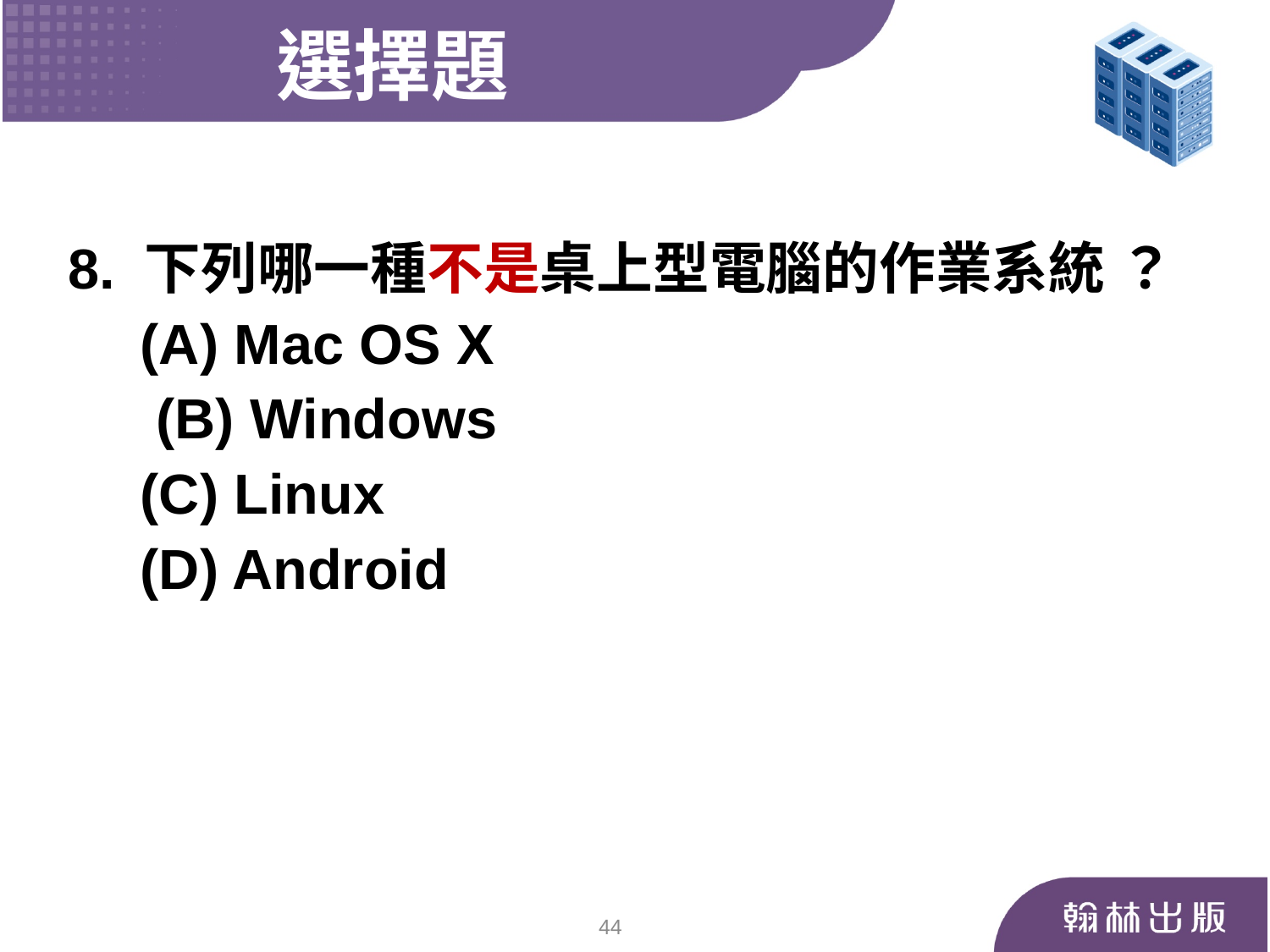

選擇題
8. 下列哪一種不是桌上型電腦的作業系統 ？
	   (A) Mac OS X
	    (B) Windows
	   (C) Linux
	   (D) Android

44